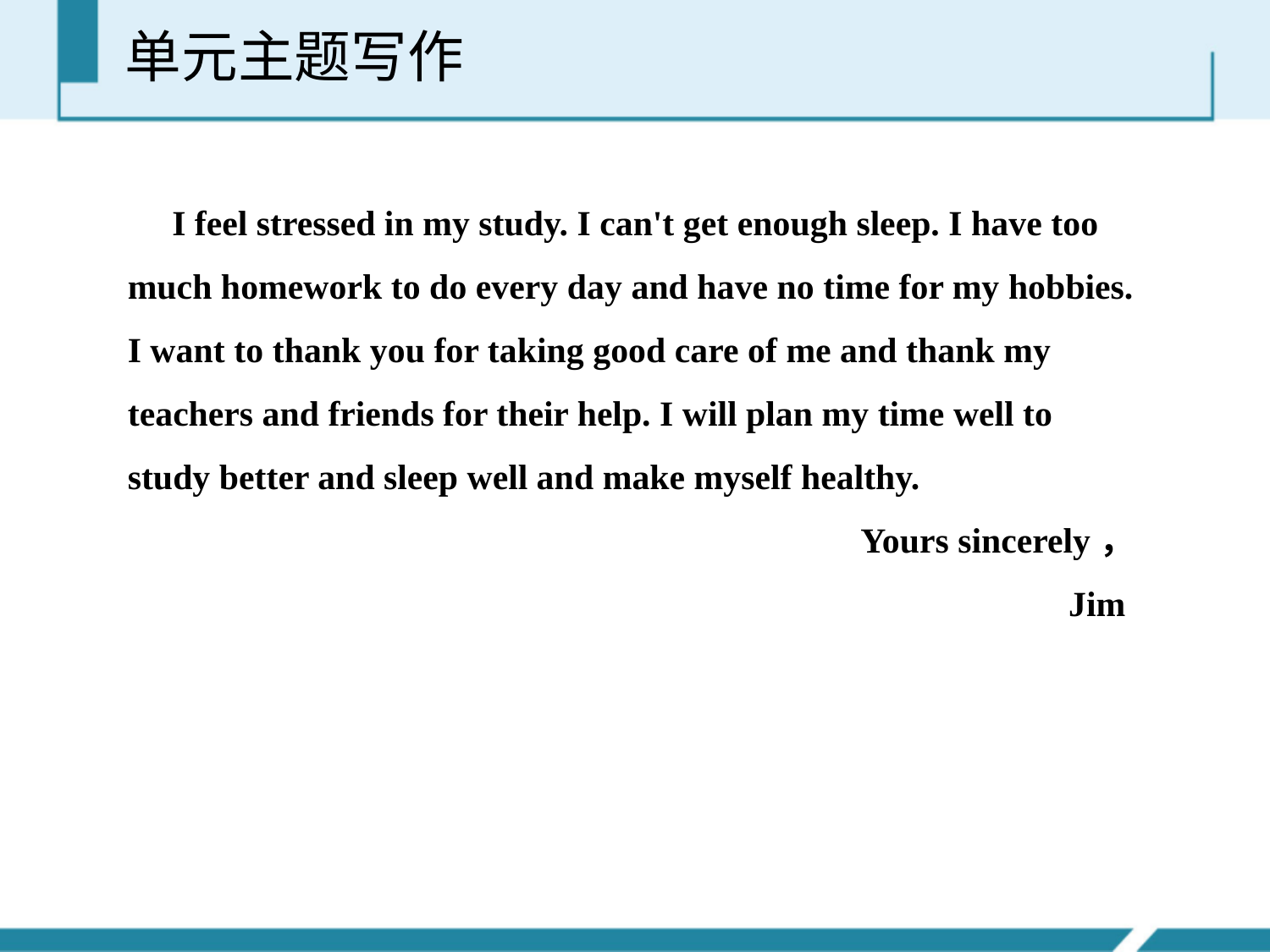

单元主题写作
     I feel stressed in my study. I can't get enough sleep. I have too much homework to do every day and have no time for my hobbies. I want to thank you for taking good care of me and thank my teachers and friends for their help. I will plan my time well to study better and sleep well and make myself healthy.
Yours sincerely，
Jim